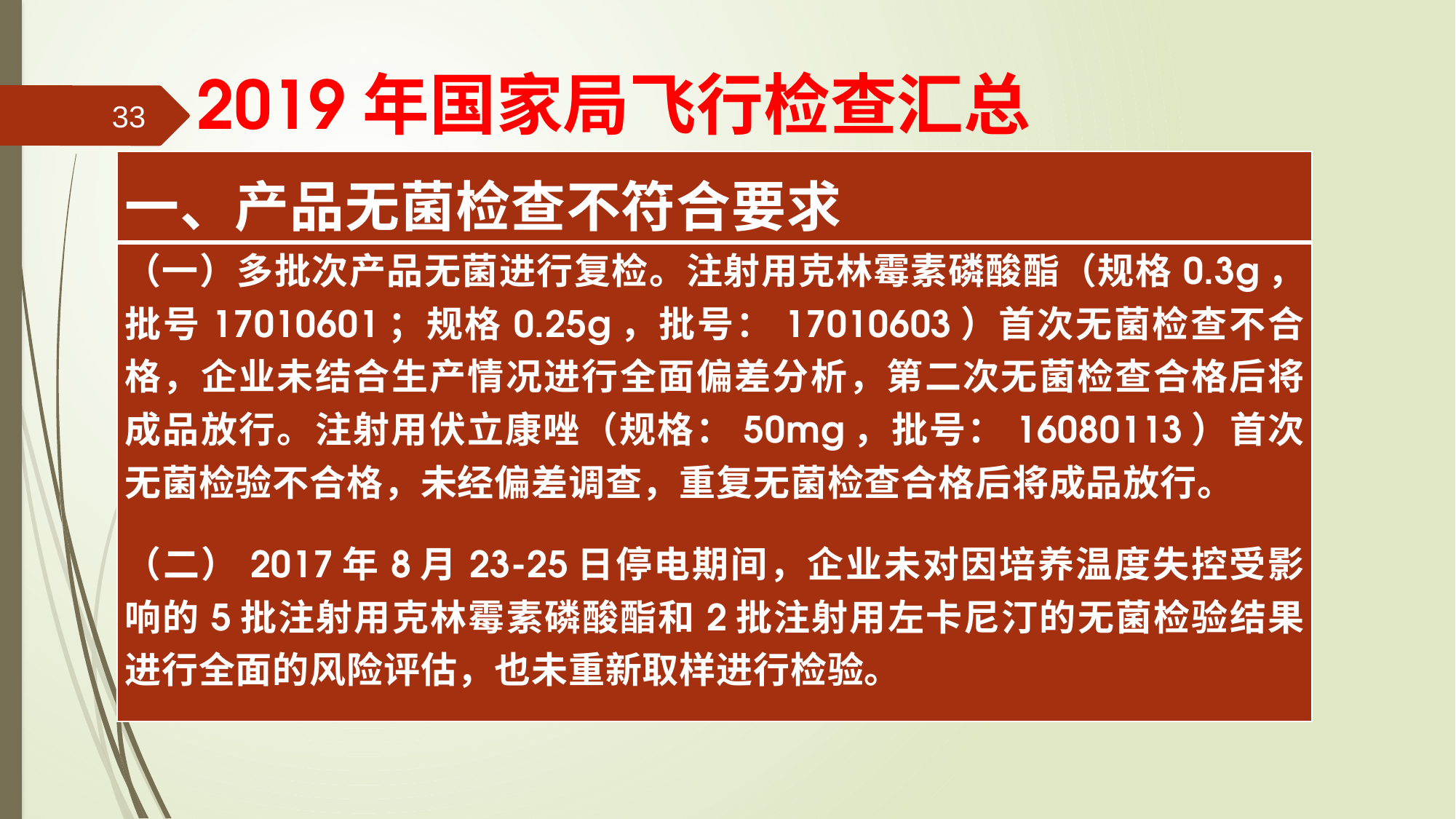

# 2019年国家局飞行检查汇总
33
| 一、产品无菌检查不符合要求 |
| --- |
| （一）多批次产品无菌进行复检。注射用克林霉素磷酸酯（规格0.3g，批号17010601；规格0.25g，批号：17010603）首次无菌检查不合格，企业未结合生产情况进行全面偏差分析，第二次无菌检查合格后将成品放行。注射用伏立康唑（规格：50mg，批号：16080113）首次无菌检验不合格，未经偏差调查，重复无菌检查合格后将成品放行。 （二）2017年8月23-25日停电期间，企业未对因培养温度失控受影响的5批注射用克林霉素磷酸酯和2批注射用左卡尼汀的无菌检验结果进行全面的风险评估，也未重新取样进行检验。 |